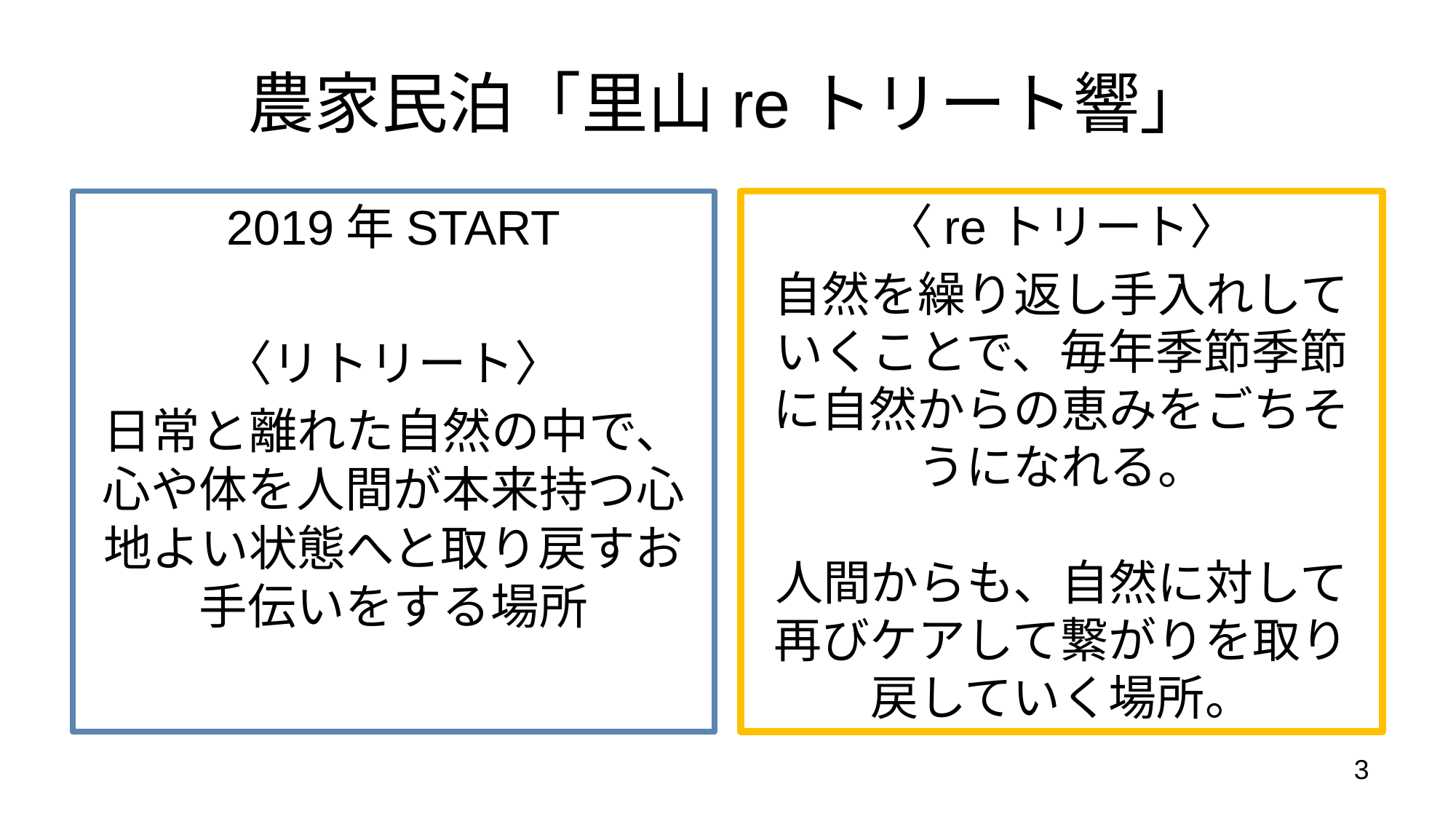

# 農家民泊「里山reトリート響」
2019年START

〈リトリート〉
日常と離れた自然の中で、心や体を人間が本来持つ心地よい状態へと取り戻すお手伝いをする場所
〈reトリート〉
自然を繰り返し手入れしていくことで、毎年季節季節に自然からの恵みをごちそうになれる。
人間からも、自然に対して
再びケアして繋がりを取り戻していく場所。
3